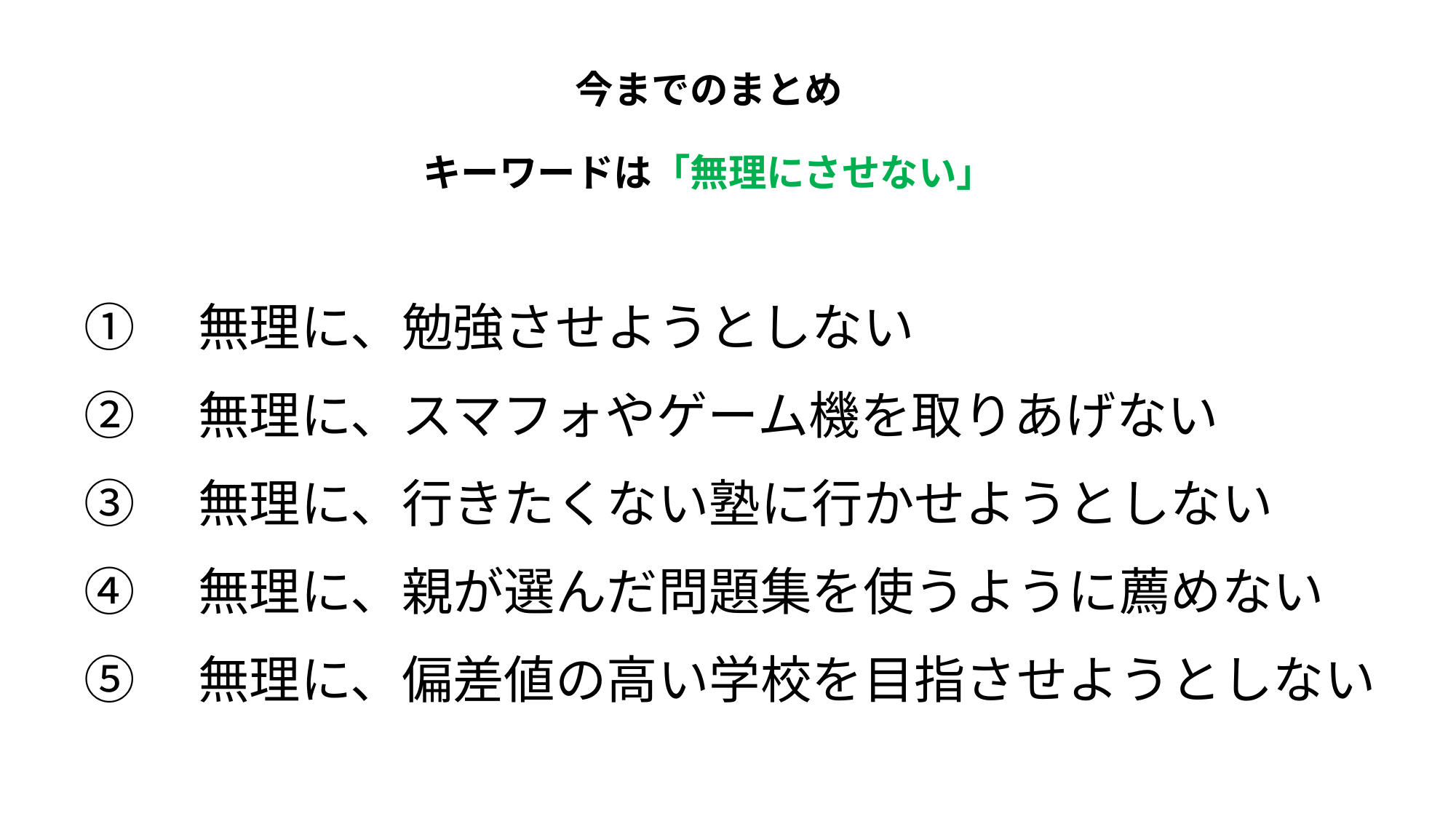

# 今までのまとめ 　 キーワードは「無理にさせない」
①　無理に、勉強させようとしない
②　無理に、スマフォやゲーム機を取りあげない
③　無理に、行きたくない塾に行かせようとしない
④　無理に、親が選んだ問題集を使うように薦めない
⑤　無理に、偏差値の高い学校を目指させようとしない